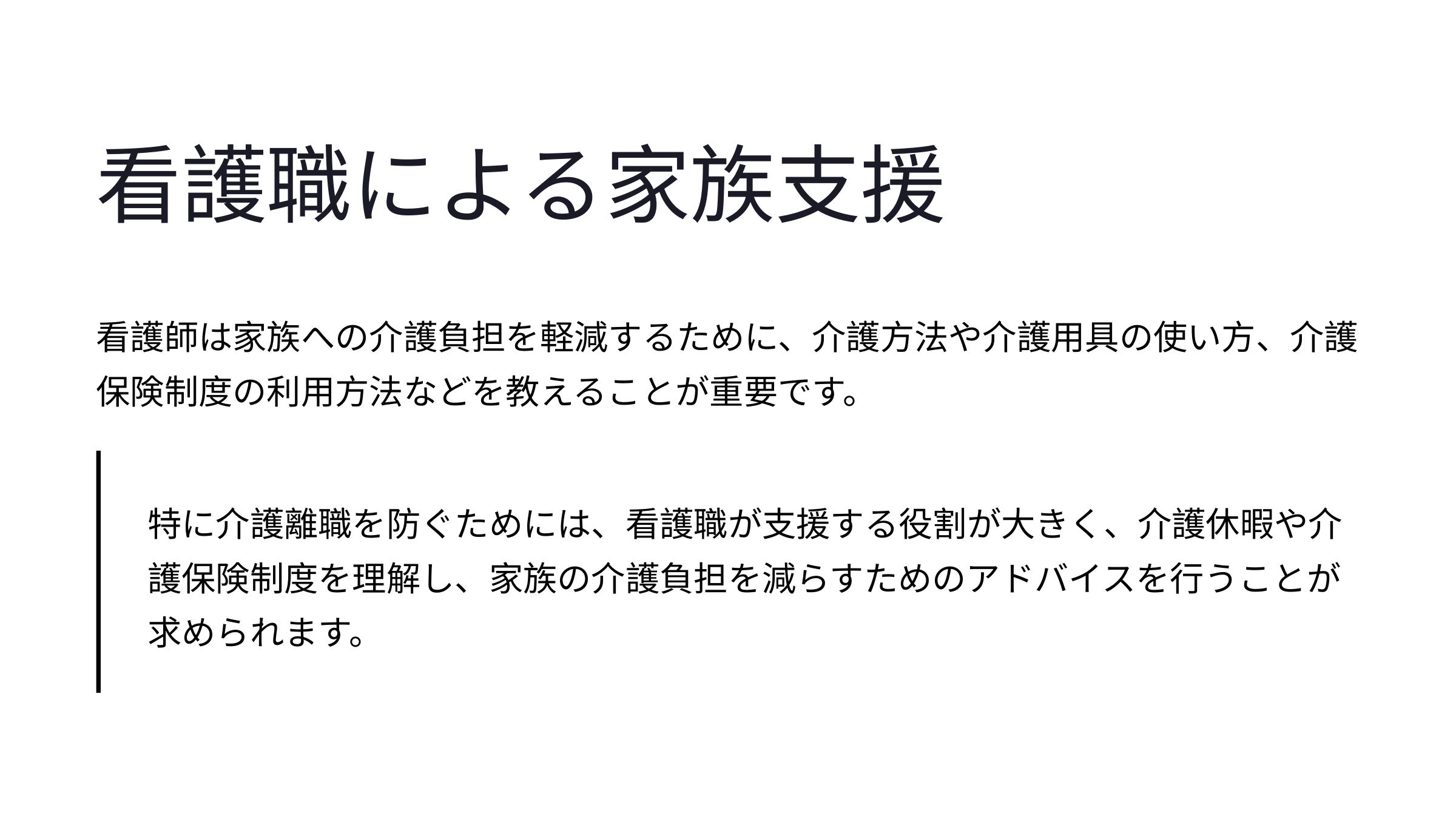

看護職による家族支援
看護師は家族への介護負担を軽減するために、介護方法や介護用具の使い方、介護保険制度の利用方法などを教えることが重要です。

特に介護離職を防ぐためには、看護職が支援する役割が大きく、介護休暇や介護保険制度を理解し、家族の介護負担を減らすためのアドバイスを行うことが求められます。